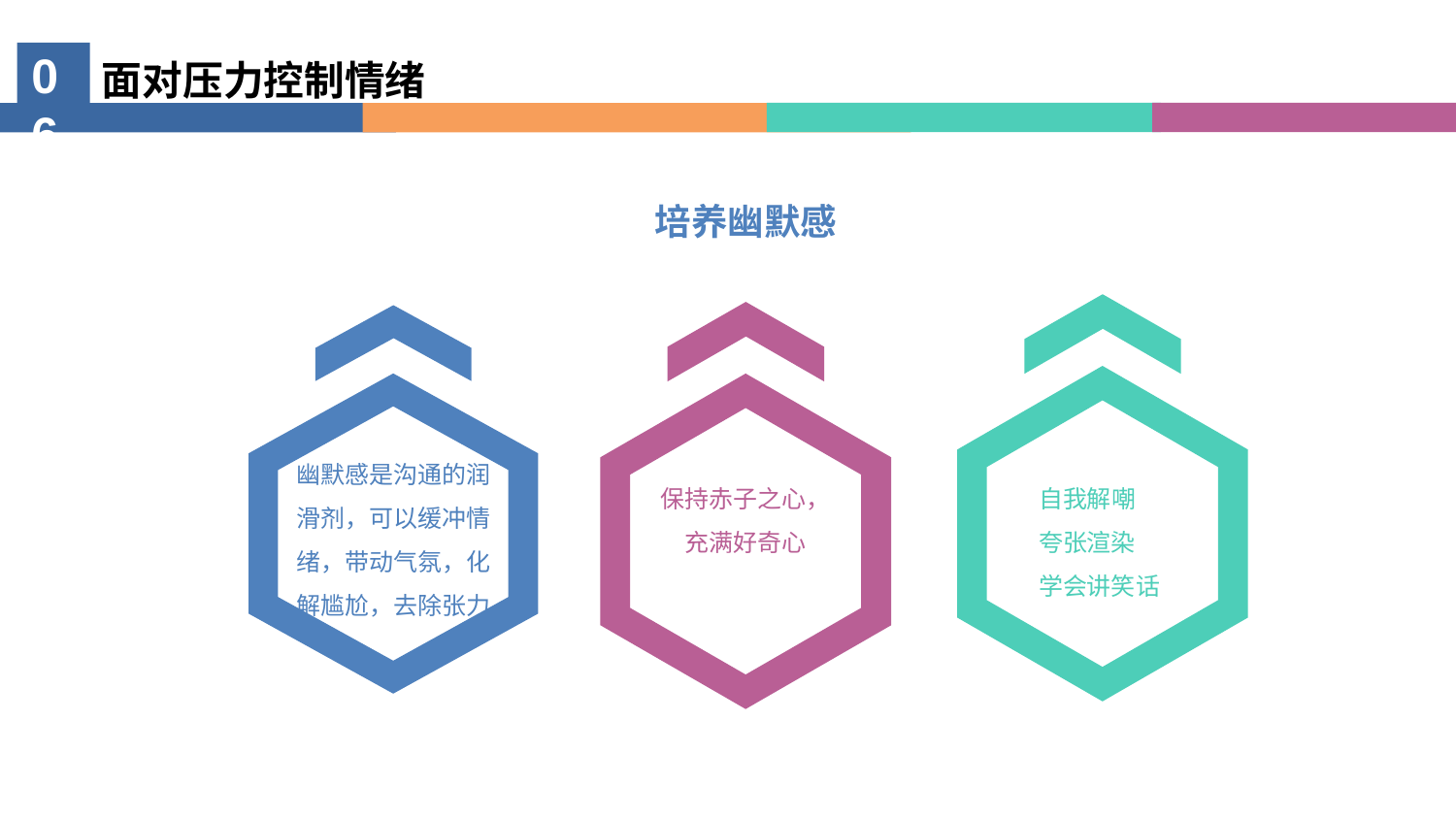

06

面对压力控制情绪
培养幽默感

幽默感是沟通的润滑剂，可以缓冲情绪，带动气氛，化解尴尬，去除张力
保持赤子之心，
充满好奇心
自我解嘲
夸张渲染
学会讲笑话